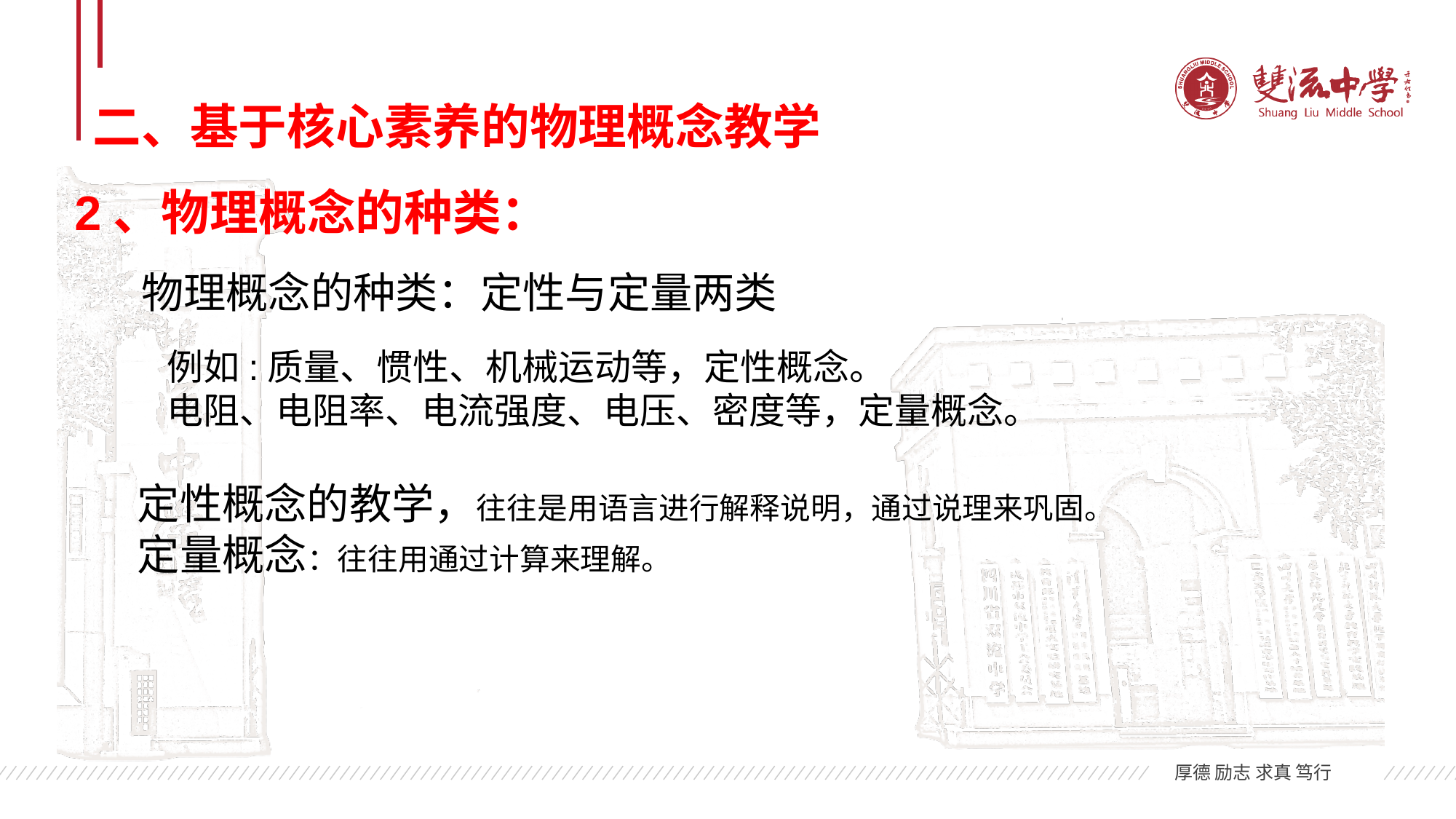

二、基于核心素养的物理概念教学
2、物理概念的种类：
物理概念的种类：定性与定量两类
例如:质量、惯性、机械运动等，定性概念。
电阻、电阻率、电流强度、电压、密度等，定量概念。
定性概念的教学，往往是用语言进行解释说明，通过说理来巩固。
定量概念：往往用通过计算来理解。